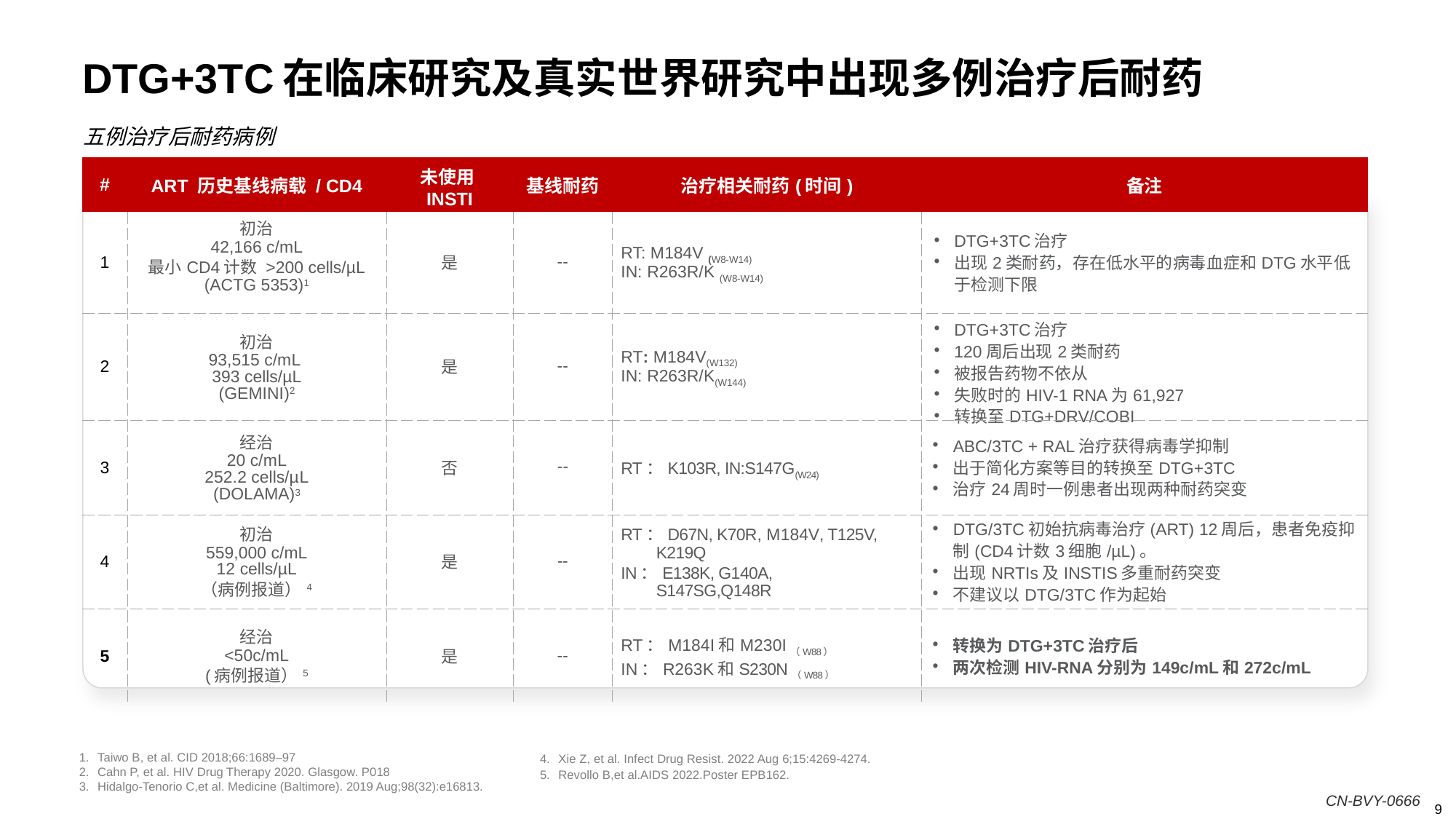

DTG+3TC在临床研究及真实世界研究中出现多例治疗后耐药
五例治疗后耐药病例
| # | ART 历史基线病载 / CD4 | 未使用INSTI | 基线耐药 | 治疗相关耐药(时间) | 备注 |
| --- | --- | --- | --- | --- | --- |
| 1 | 初治 42,166 c/mL 最小CD4计数 >200 cells/µL (ACTG 5353)1 | 是 | -- | RT: M184V (W8-W14) IN: R263R/K (W8-W14) | DTG+3TC治疗 出现2类耐药，存在低水平的病毒血症和DTG水平低于检测下限 |
| 2 | 初治 93,515 c/mL 393 cells/µL (GEMINI)2 | 是 | -- | RT: M184V(W132) IN: R263R/K(W144) | DTG+3TC治疗 120周后出现2类耐药 被报告药物不依从 失败时的HIV-1 RNA为61,927 转换至DTG+DRV/COBI |
| 3 | 经治 20 c/mL 252.2 cells/µL (DOLAMA)3 | 否 | -- | RT：K103R, IN:S147G(W24) | ABC/3TC + RAL治疗获得病毒学抑制 出于简化方案等目的转换至DTG+3TC 治疗24周时一例患者出现两种耐药突变 |
| 4 | 初治 559,000 c/mL 12 cells/µL （病例报道）4 | 是 | -- | RT：D67N, K70R, M184V, T125V, K219Q IN：E138K, G140A, S147SG,Q148R | DTG/3TC初始抗病毒治疗(ART) 12周后，患者免疫抑制(CD4计数3细胞/µL)。 出现NRTIs及INSTIS多重耐药突变 不建议以DTG/3TC作为起始 |
| 5 | 经治 <50c/mL (病例报道）5 | 是 | -- | RT：M184I和M230I（W88） IN：R263K和S230N（W88） | 转换为DTG+3TC治疗后 两次检测HIV-RNA分别为149c/mL和272c/mL |

Xie Z, et al. Infect Drug Resist. 2022 Aug 6;15:4269-4274.
Revollo B,et al.AIDS 2022.Poster EPB162.
Taiwo B, et al. CID 2018;66:1689–97
Cahn P, et al. HIV Drug Therapy 2020. Glasgow. P018
Hidalgo-Tenorio C,et al. Medicine (Baltimore). 2019 Aug;98(32):e16813.